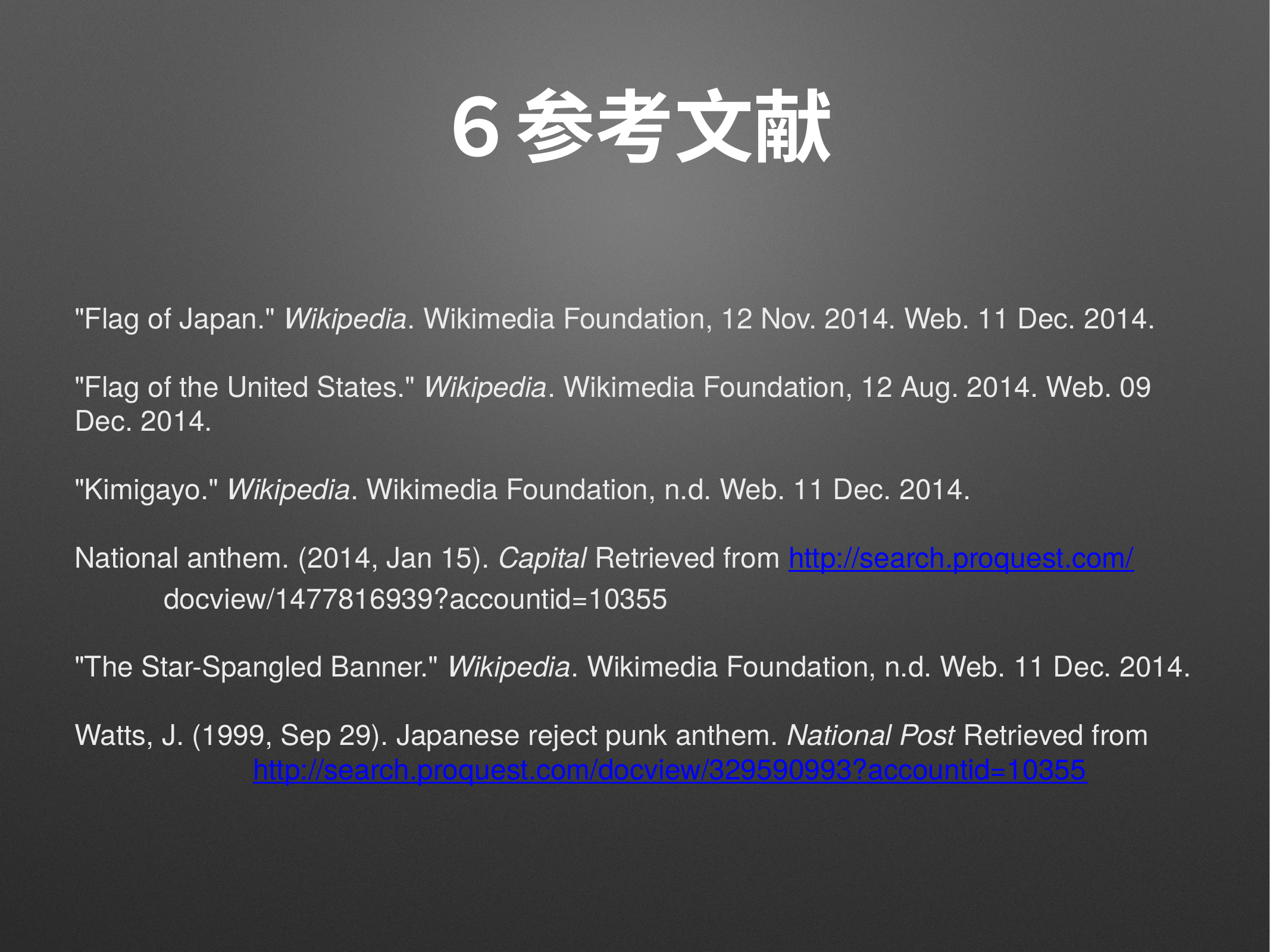

# ６参考文献
"Flag of Japan." Wikipedia. Wikimedia Foundation, 12 Nov. 2014. Web. 11 Dec. 2014.

"Flag of the United States." Wikipedia. Wikimedia Foundation, 12 Aug. 2014. Web. 09 Dec. 2014.

"Kimigayo." Wikipedia. Wikimedia Foundation, n.d. Web. 11 Dec. 2014.

National anthem. (2014, Jan 15). Capital Retrieved from http://search.proquest.com/		docview/1477816939?accountid=10355

"The Star-Spangled Banner." Wikipedia. Wikimedia Foundation, n.d. Web. 11 Dec. 2014.

Watts, J. (1999, Sep 29). Japanese reject punk anthem. National Post Retrieved from 		http://search.proquest.com/docview/329590993?accountid=10355